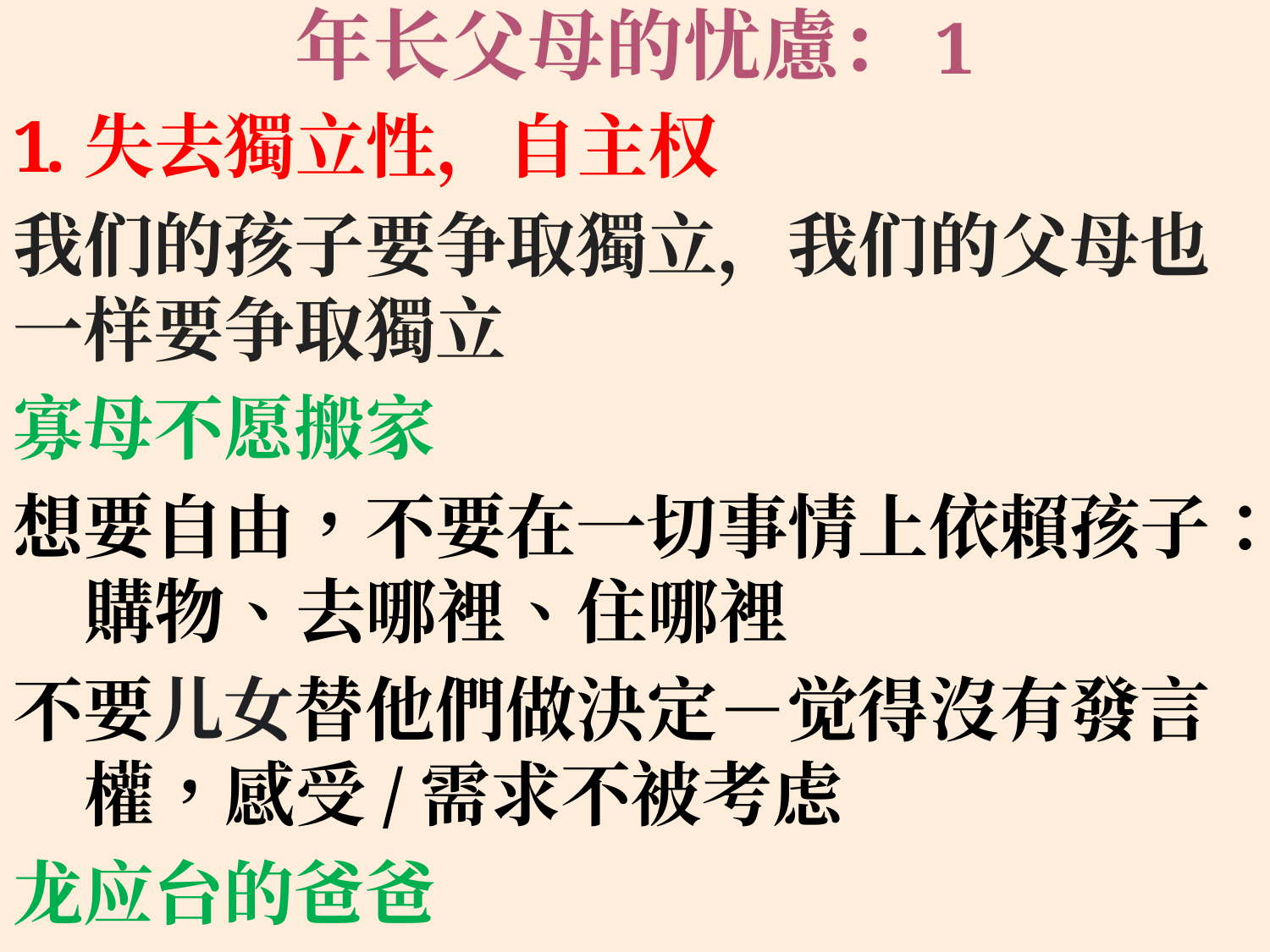

# 年长父母的忧慮：1
失去獨立性，自主权
我们的孩子要争取獨立，我们的父母也一样要争取獨立
寡母不愿搬家
想要自由，不要在一切事情上依賴孩子：購物、去哪裡、住哪裡
不要儿女替他們做決定－觉得沒有發言權，感受/需求不被考虑
龙应台的爸爸